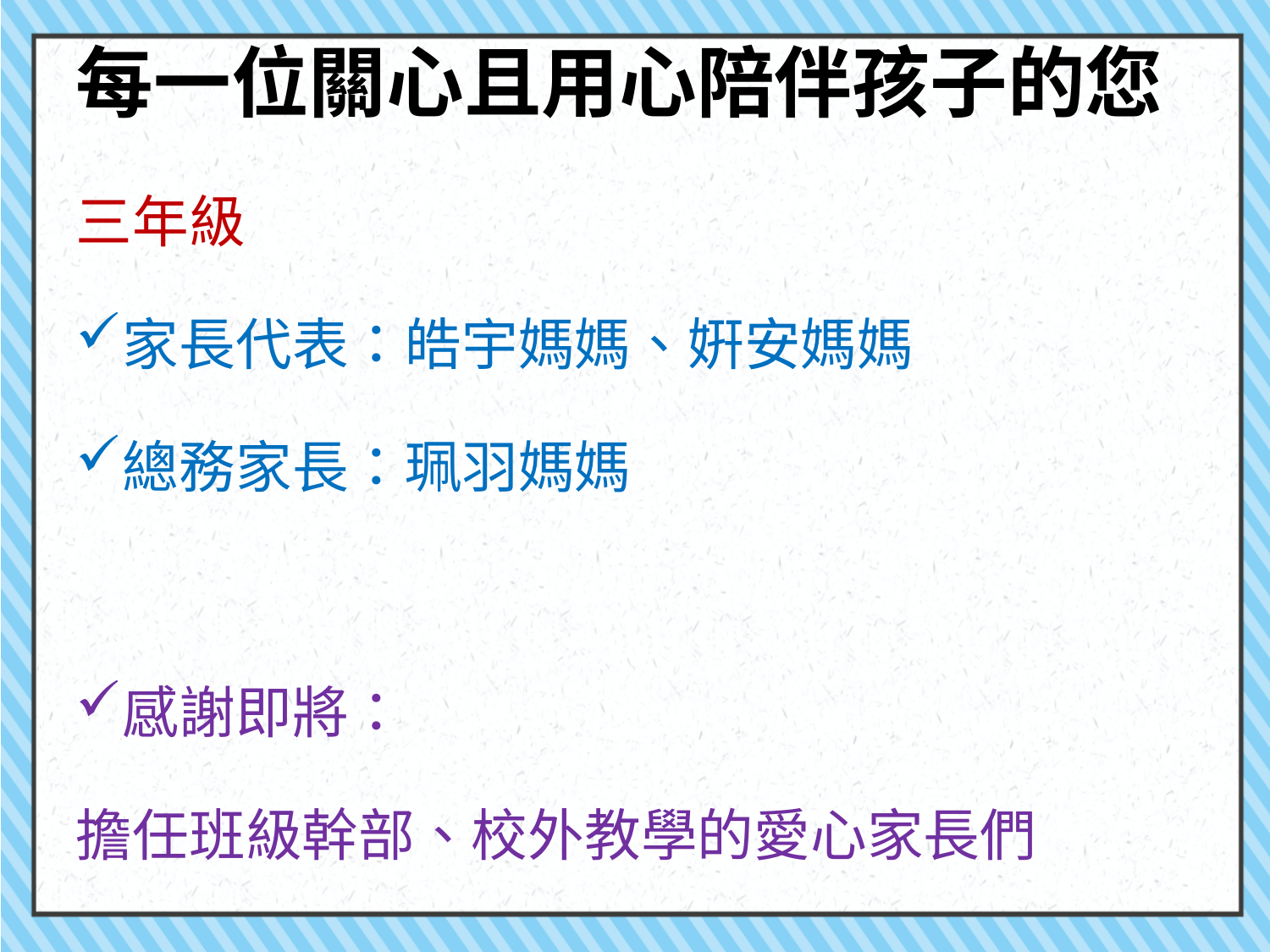

# 每一位關心且用心陪伴孩子的您
三年級
家長代表：皓宇媽媽、姸安媽媽
總務家長：珮羽媽媽

感謝即將：
擔任班級幹部、校外教學的愛心家長們